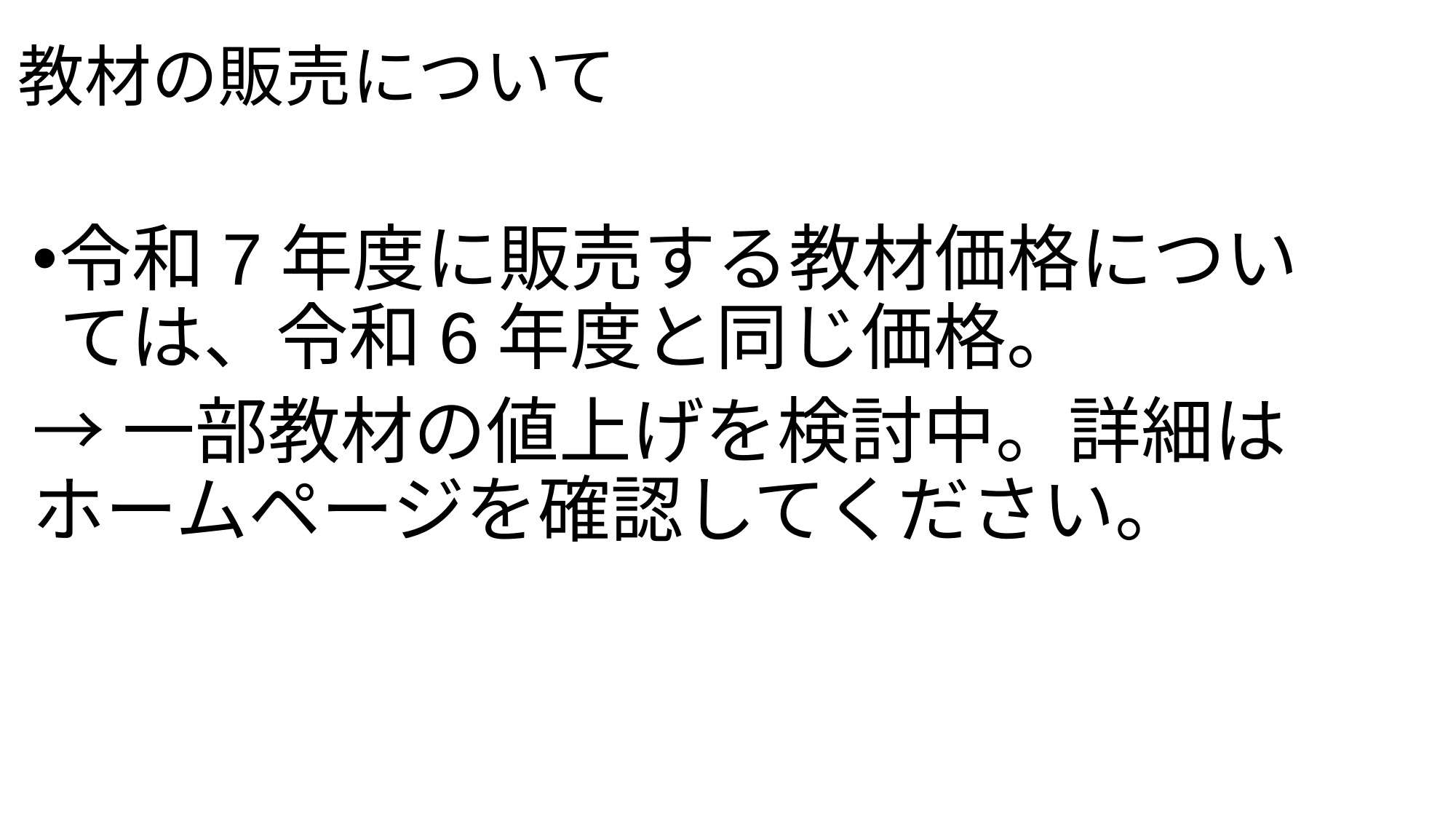

# 教材の販売について
令和7年度に販売する教材価格については、令和6年度と同じ価格。
→一部教材の値上げを検討中。詳細はホームページを確認してください。